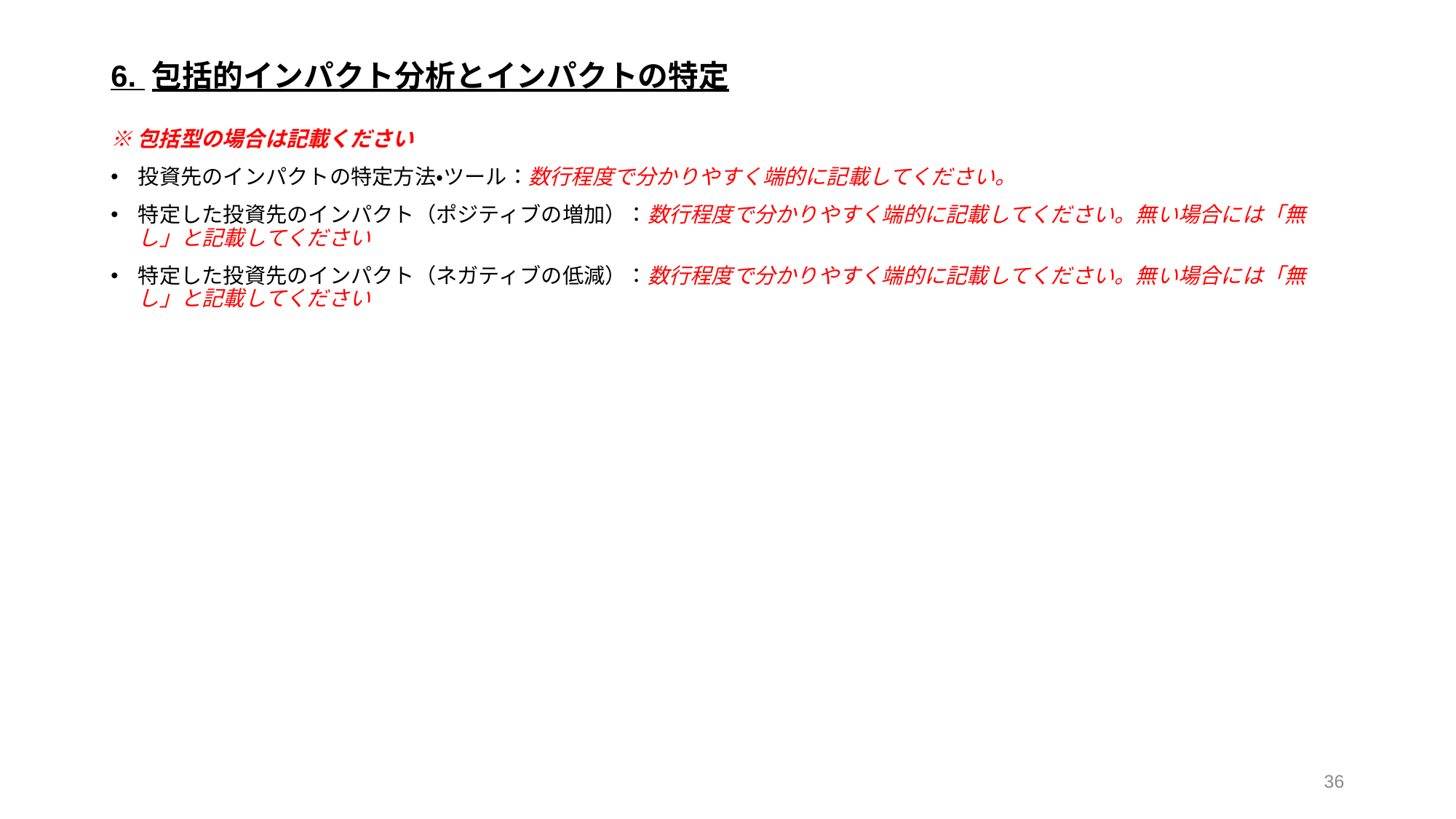

# 6. 包括的インパクト分析とインパクトの特定
※包括型の場合は記載ください
投資先のインパクトの特定方法・ツール：数行程度で分かりやすく端的に記載してください。
特定した投資先のインパクト（ポジティブの増加）：数行程度で分かりやすく端的に記載してください。無い場合には「無し」と記載してください
特定した投資先のインパクト（ネガティブの低減）：数行程度で分かりやすく端的に記載してください。無い場合には「無し」と記載してください

36